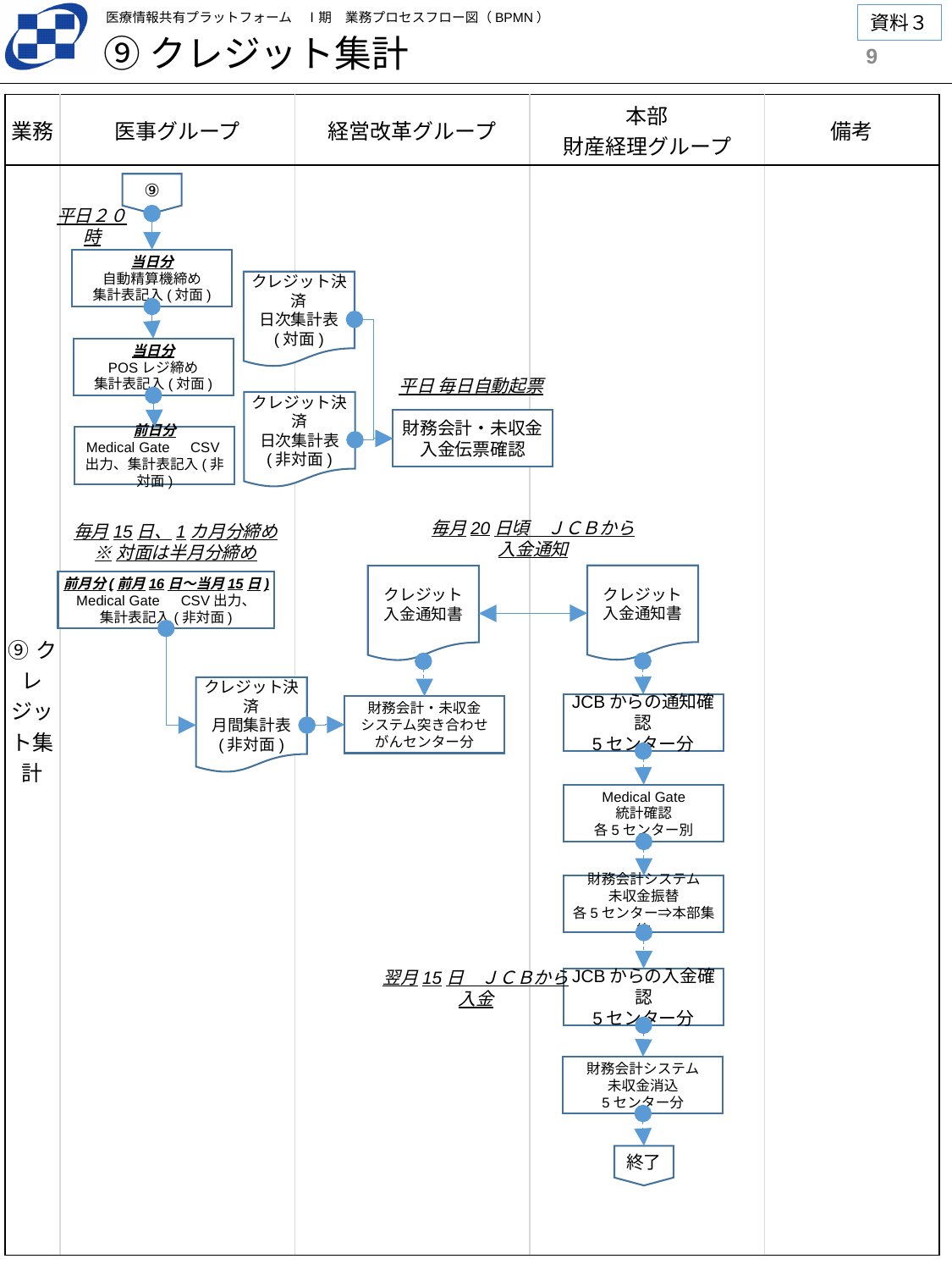

⑨クレジット集計
9

| 業務 | 医事グループ | 経営改革グループ | 本部 財産経理グループ | 備考 |
| --- | --- | --- | --- | --- |
| ⑨クレジット集計 |  |  |  |  |
⑨
平日２０時
当日分
自動精算機締め
集計表記入(対面)
クレジット決済
日次集計表
(対面)
当日分
POSレジ締め
集計表記入(対面)
平日 毎日自動起票
クレジット決済
日次集計表
(非対面)
財務会計・未収金
入金伝票確認
前日分
Medical Gate　CSV出力、集計表記入(非対面)
毎月20日頃　ＪＣＢから
入金通知
毎月15日、1カ月分締め
※対面は半月分締め
クレジット
入金通知書
クレジット
入金通知書
前月分(前月16日～当月15日)
Medical Gate　CSV出力、
集計表記入(非対面)
クレジット決済
月間集計表
(非対面)
JCBからの通知確認
5センター分
財務会計・未収金
システム突き合わせ
がんセンター分
Medical Gate
統計確認
各5センター別
財務会計システム
未収金振替
各5センター⇒本部集約
翌月15日　ＪＣＢから
入金
JCBからの入金確認
5センター分
財務会計システム
未収金消込
5センター分
終了